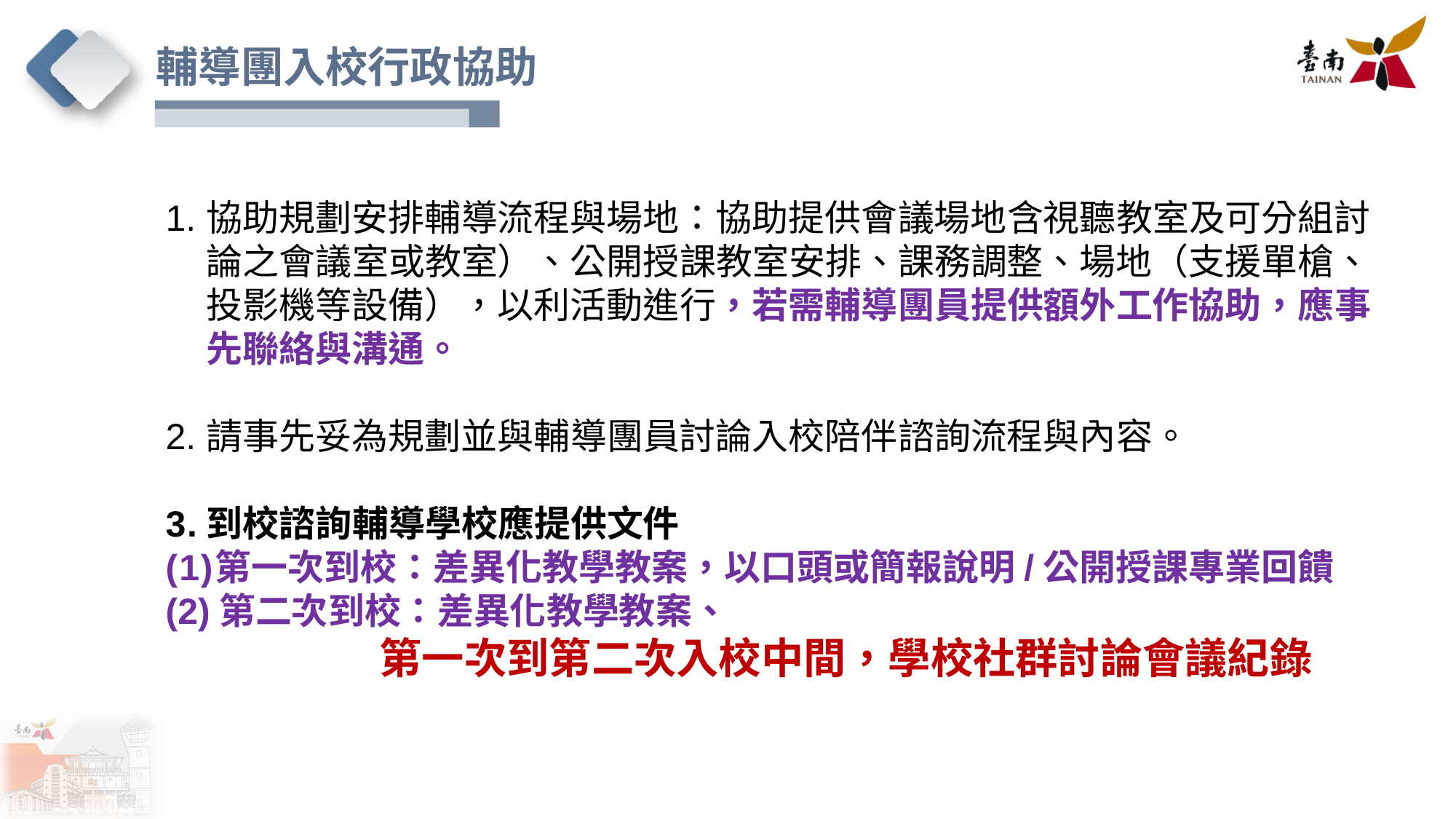

輔導團入校行政協助

協助規劃安排輔導流程與場地：協助提供會議場地含視聽教室及可分組討論之會議室或教室）、公開授課教室安排、課務調整、場地（支援單槍、投影機等設備），以利活動進行，若需輔導團員提供額外工作協助，應事先聯絡與溝通。

請事先妥為規劃並與輔導團員討論入校陪伴諮詢流程與內容。

到校諮詢輔導學校應提供文件
第一次到校：差異化教學教案，以口頭或簡報說明/公開授課專業回饋
(2)第二次到校：差異化教學教案、
第一次到第二次入校中間，學校社群討論會議紀錄